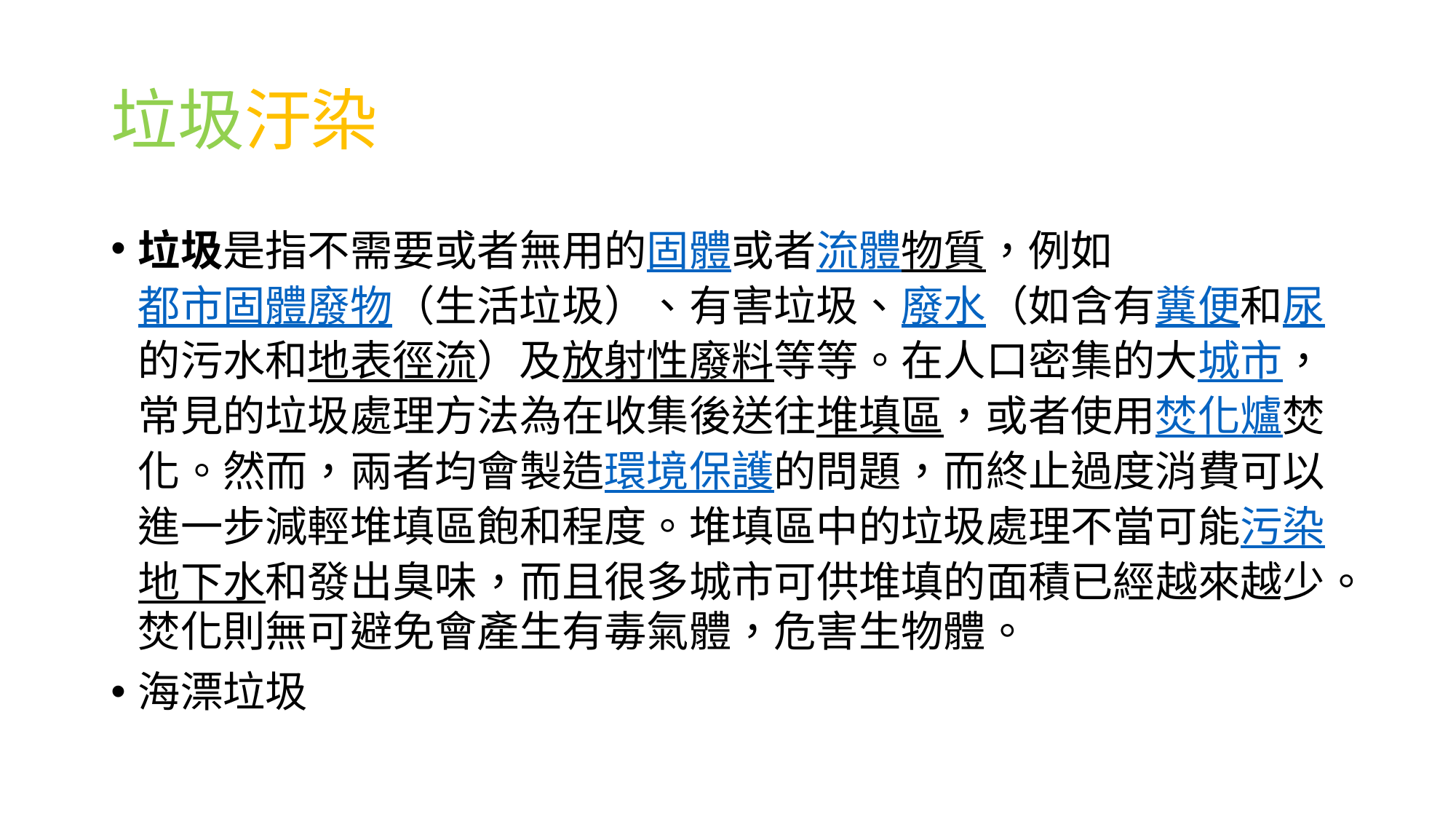

# 垃圾汙染
垃圾是指不需要或者無用的固體或者流體物質，例如都市固體廢物（生活垃圾）、有害垃圾、廢水（如含有糞便和尿的污水和地表徑流）及放射性廢料等等。在人口密集的大城市，常見的垃圾處理方法為在收集後送往堆填區，或者使用焚化爐焚化。然而，兩者均會製造環境保護的問題，而終止過度消費可以進一步減輕堆填區飽和程度。堆填區中的垃圾處理不當可能污染地下水和發出臭味，而且很多城市可供堆填的面積已經越來越少。焚化則無可避免會產生有毒氣體，危害生物體。
海漂垃圾